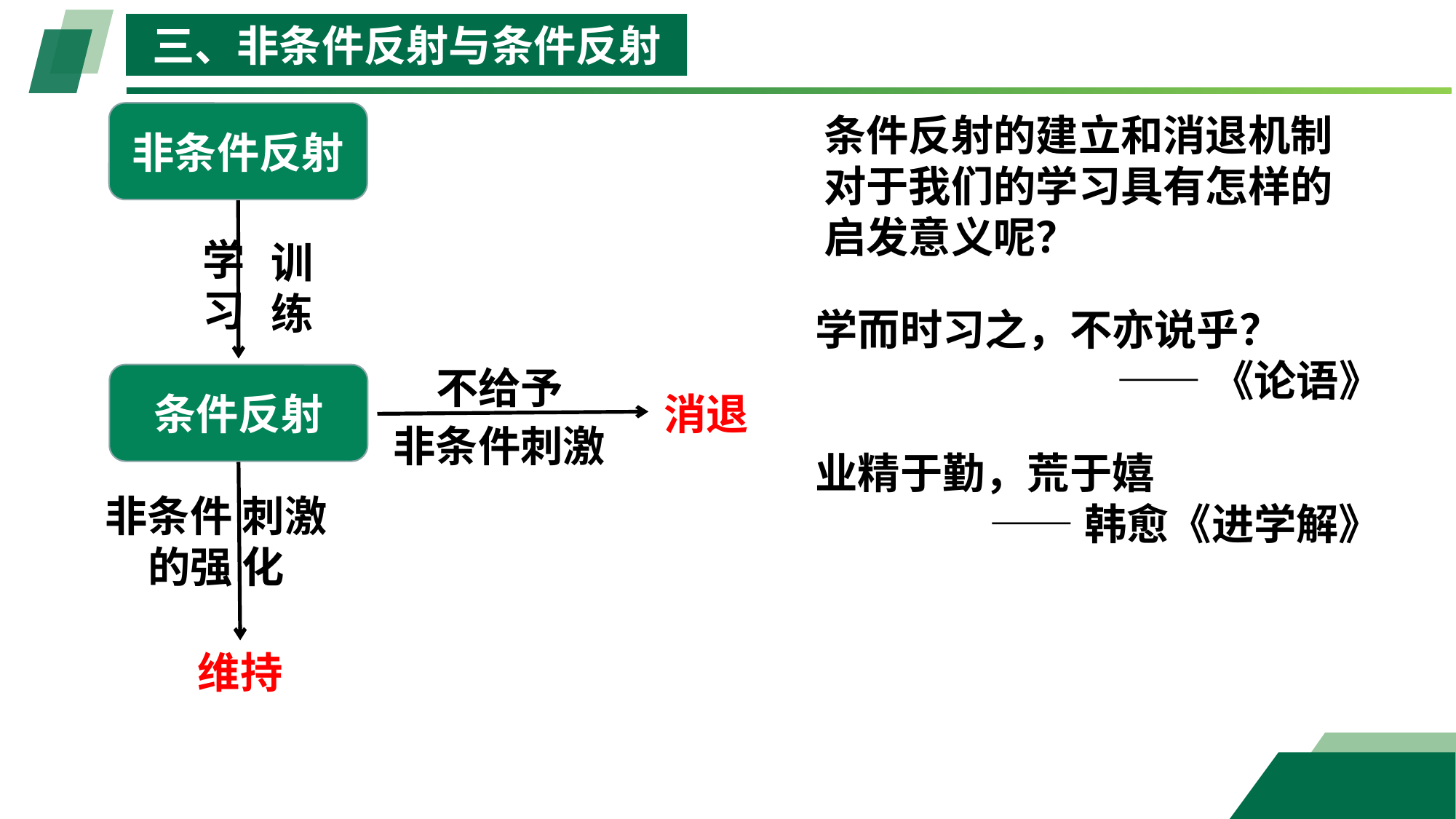

三、非条件反射与条件反射
非条件反射
条件反射的建立和消退机制对于我们的学习具有怎样的启发意义呢？
学习
训练
学而时习之，不亦说乎？
——《论语》
不给予
非条件刺激
条件反射
消退
业精于勤，荒于嬉
——韩愈《进学解》
非条件 刺激的强 化
维持